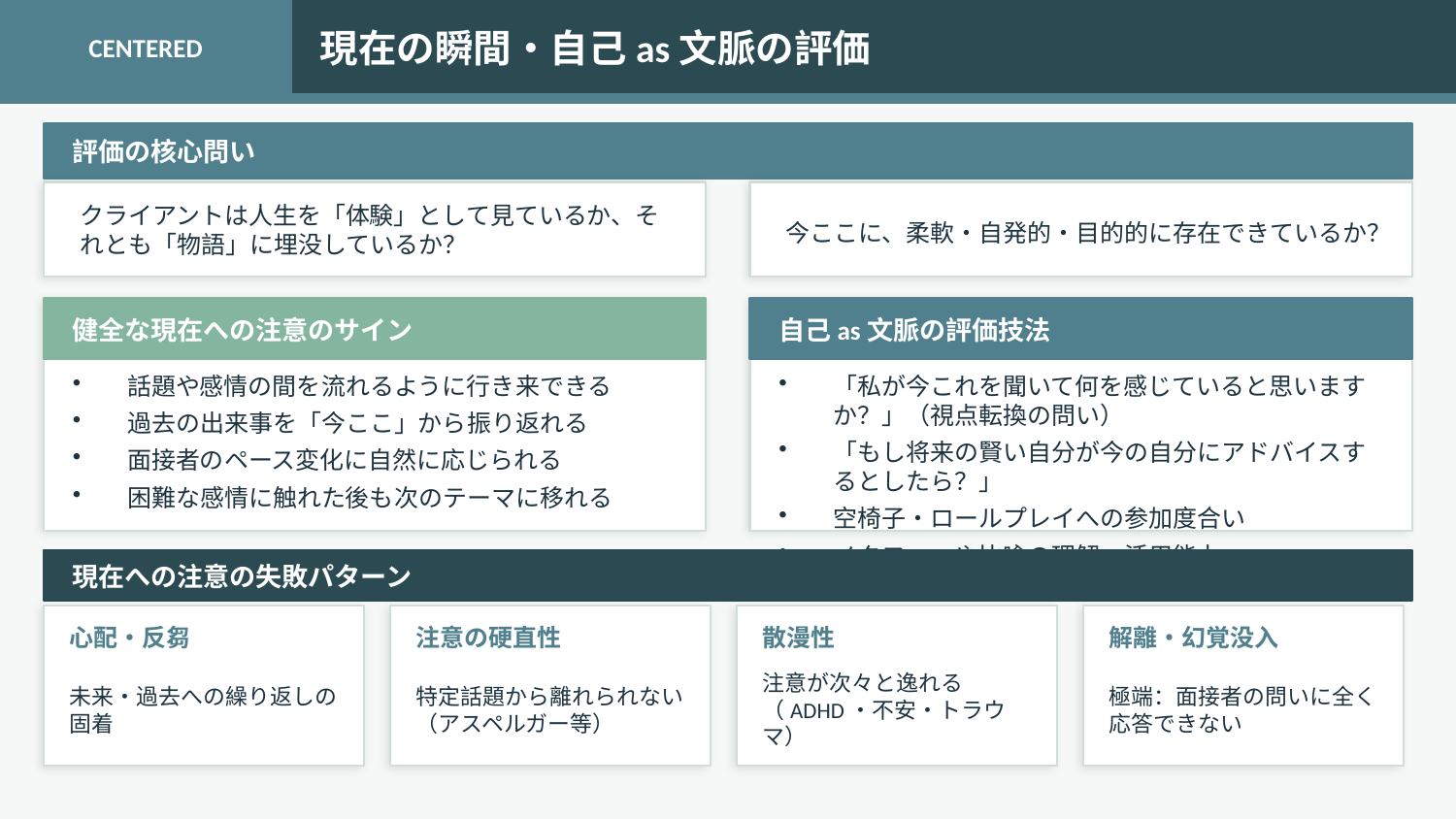

CENTERED
現在の瞬間・自己as文脈の評価

評価の核心問い

クライアントは人生を「体験」として見ているか、それとも「物語」に埋没しているか？
今ここに、柔軟・自発的・目的的に存在できているか？

健全な現在への注意のサイン

自己as文脈の評価技法
話題や感情の間を流れるように行き来できる
過去の出来事を「今ここ」から振り返れる
面接者のペース変化に自然に応じられる
困難な感情に触れた後も次のテーマに移れる
「私が今これを聞いて何を感じていると思いますか？」（視点転換の問い）
「もし将来の賢い自分が今の自分にアドバイスするとしたら？」
空椅子・ロールプレイへの参加度合い
メタファーや比喩の理解・活用能力

現在への注意の失敗パターン

心配・反芻
注意の硬直性
散漫性
解離・幻覚没入
未来・過去への繰り返しの固着
特定話題から離れられない（アスペルガー等）
注意が次々と逸れる（ADHD・不安・トラウマ）
極端：面接者の問いに全く応答できない